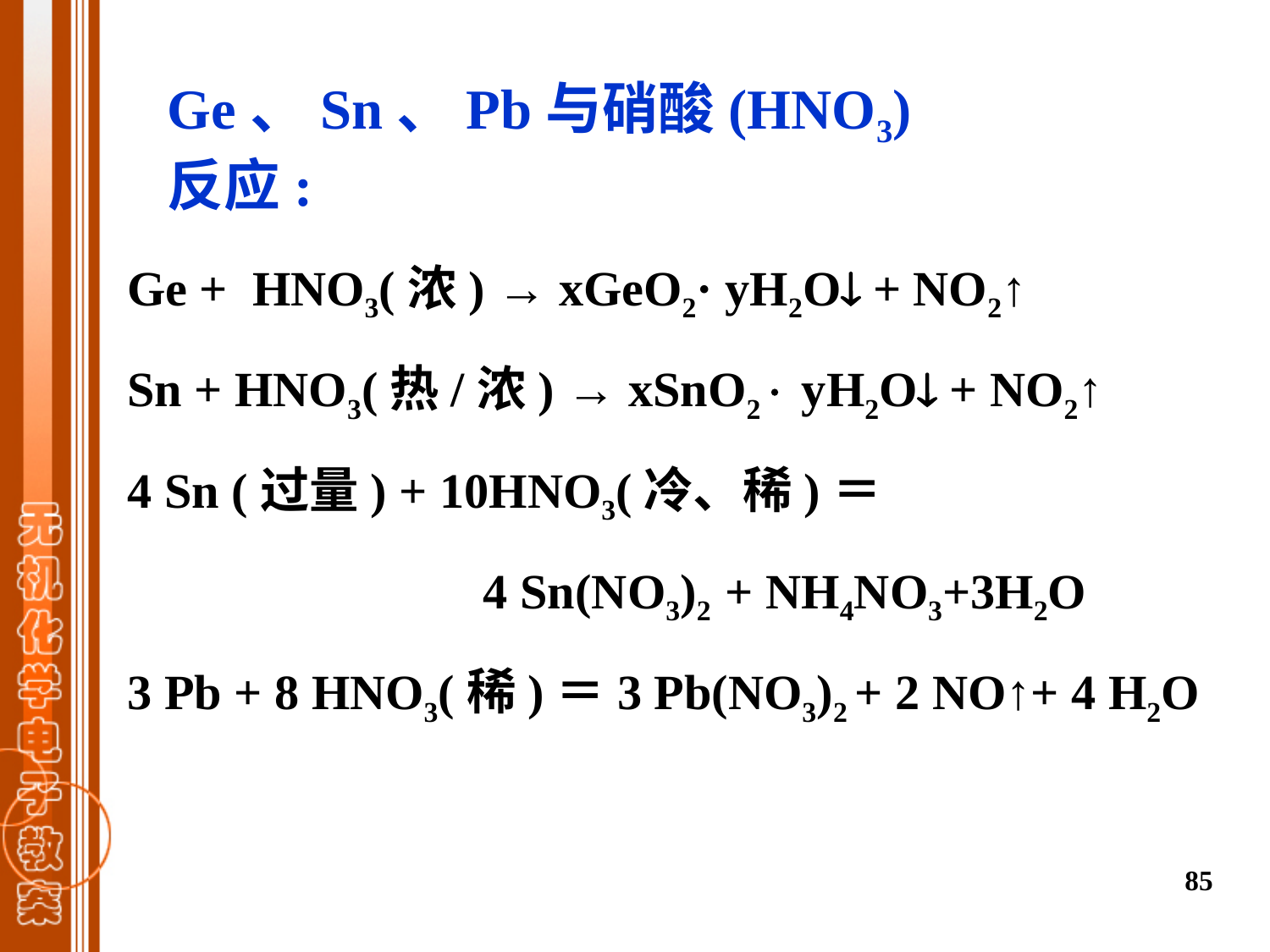

Ge、Sn、Pb与硝酸(HNO3)反应:
Ge +  HNO3(浓) → xGeO2· yH2O↓ + NO2↑
Sn + HNO3(热/浓) → xSnO2⋅ yH2O↓ + NO2↑
4 Sn (过量) + 10HNO3(冷、稀)＝
                             4 Sn(NO3)2  + NH4NO3+3H2O
3 Pb + 8 HNO3(稀)＝3 Pb(NO3)2 + 2 NO↑+ 4 H2O
85